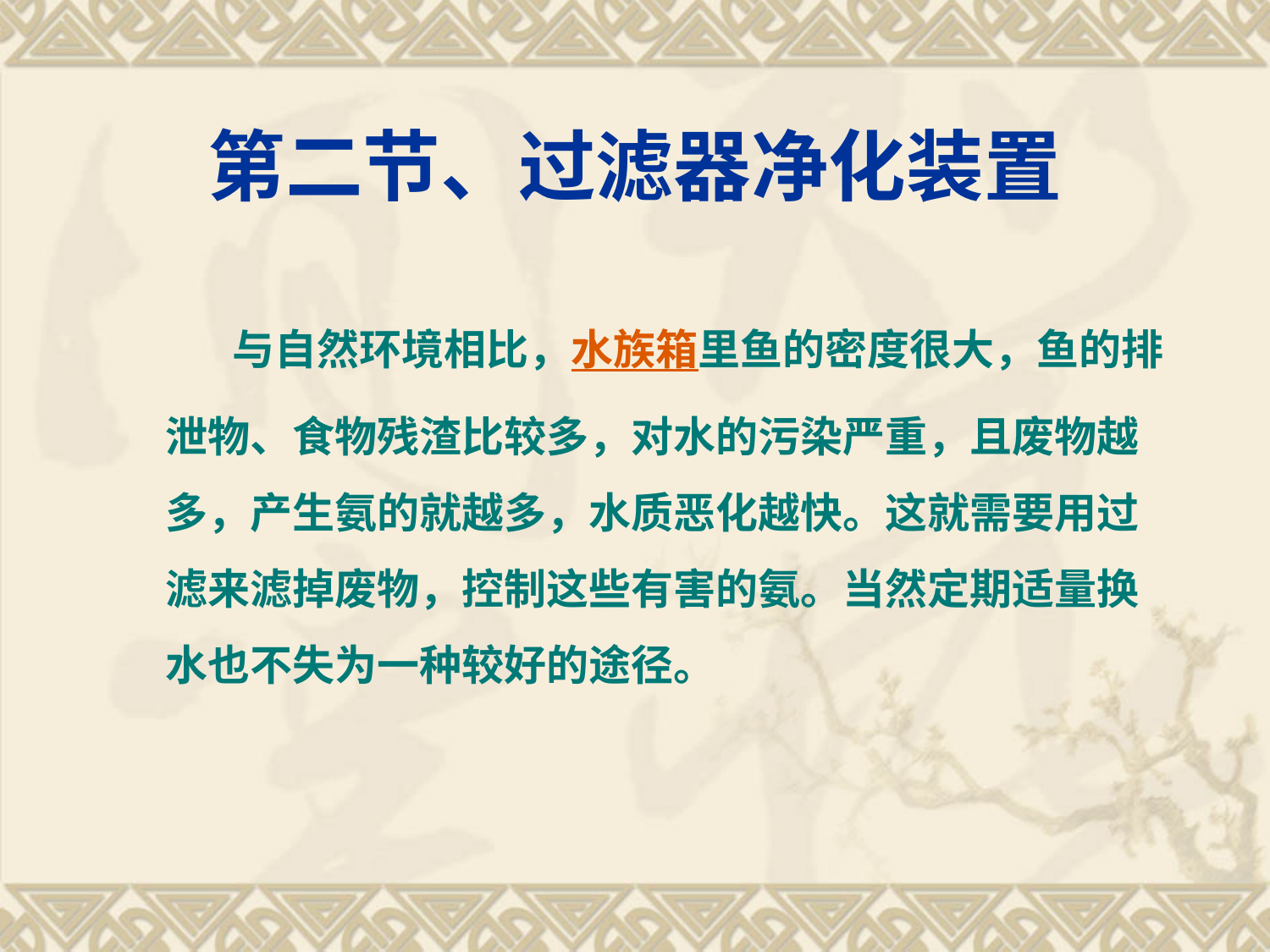

# 第二节、过滤器净化装置
           与自然环境相比，水族箱里鱼的密度很大，鱼的排泄物、食物残渣比较多，对水的污染严重，且废物越多，产生氨的就越多，水质恶化越快。这就需要用过滤来滤掉废物，控制这些有害的氨。当然定期适量换水也不失为一种较好的途径。